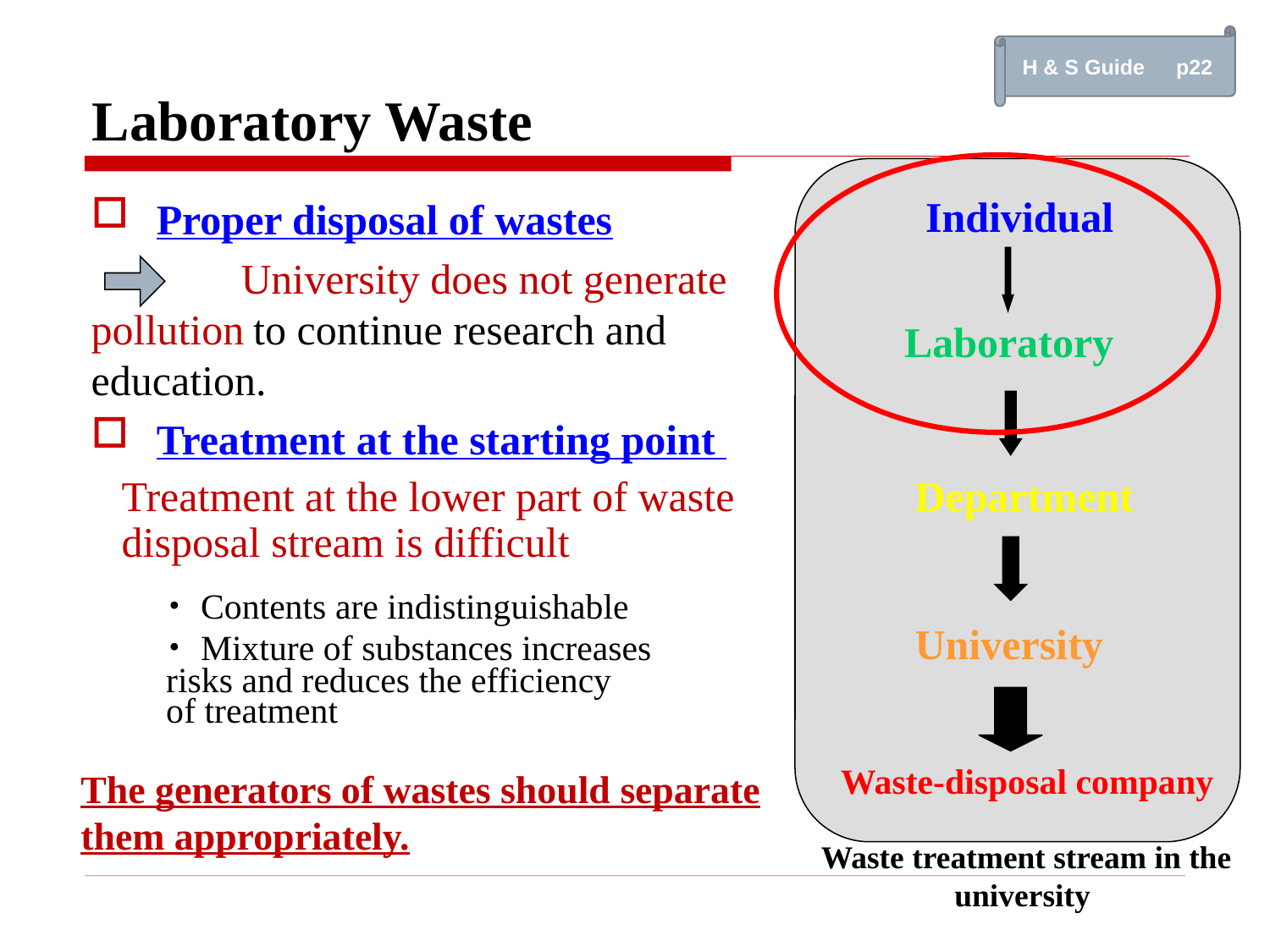

H & S Guide　p22
Laboratory Waste

Individual
Proper disposal of wastes
　　　　University does not generate pollution to continue research and education.
Treatment at the starting point

Laboratory

Department
Treatment at the lower part of waste disposal stream is difficult
　・Contents are indistinguishable
　・Mixture of substances increases
     risks and reduces the efficiency
     of treatment

University

Waste-disposal company
The generators of wastes should separate them appropriately.
Waste treatment stream in the university